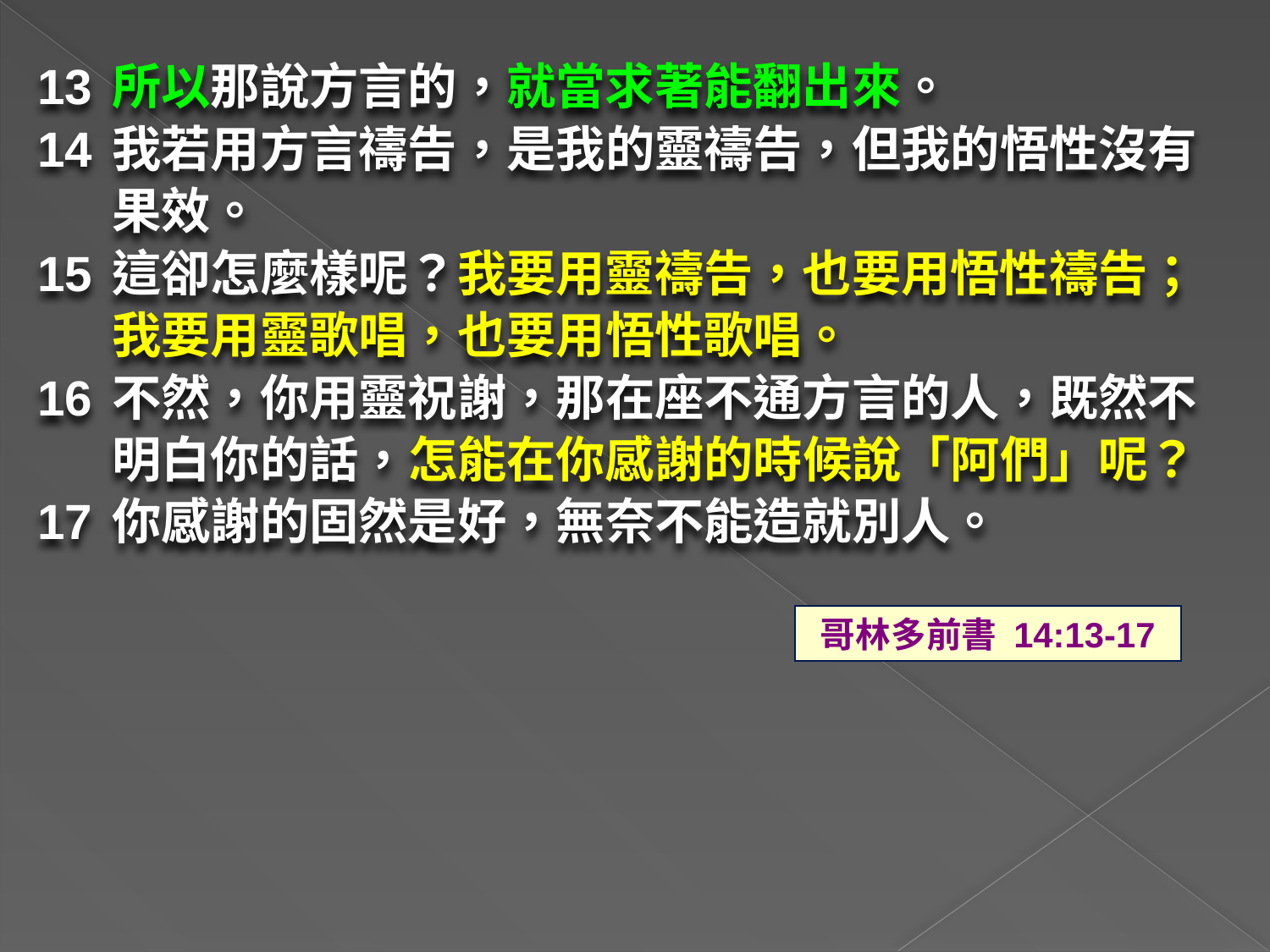

13	所以那說方言的，就當求著能翻出來。
14	我若用方言禱告，是我的靈禱告，但我的悟性沒有果效。
15	這卻怎麼樣呢？我要用靈禱告，也要用悟性禱告；我要用靈歌唱，也要用悟性歌唱。
16	不然，你用靈祝謝，那在座不通方言的人，既然不明白你的話，怎能在你感謝的時候說「阿們」呢？
17	你感謝的固然是好，無奈不能造就別人。
哥林多前書 14:13-17